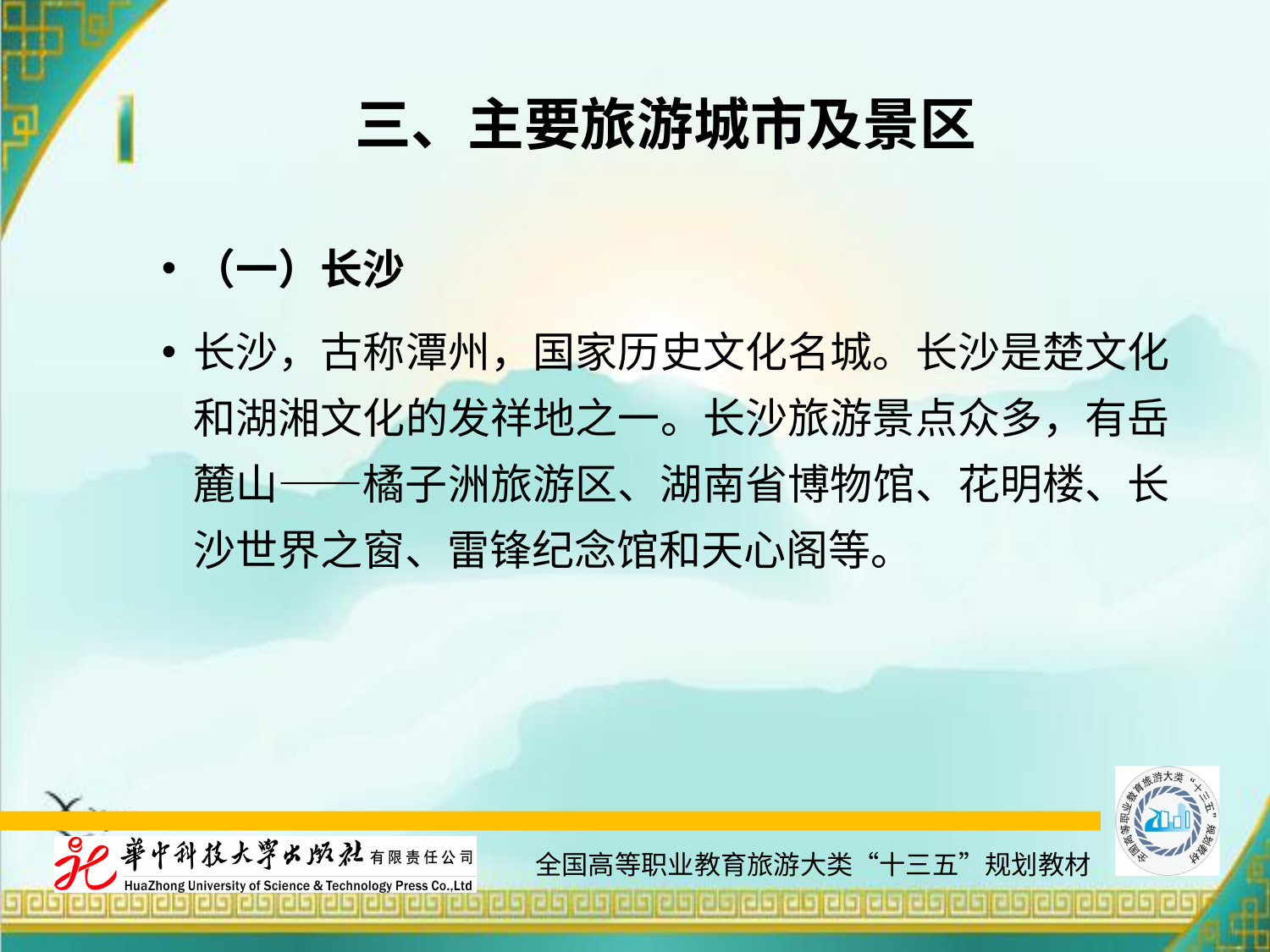

# 三、主要旅游城市及景区
（一）长沙
长沙，古称潭州，国家历史文化名城。长沙是楚文化和湖湘文化的发祥地之一。长沙旅游景点众多，有岳麓山——橘子洲旅游区、湖南省博物馆、花明楼、长沙世界之窗、雷锋纪念馆和天心阁等。